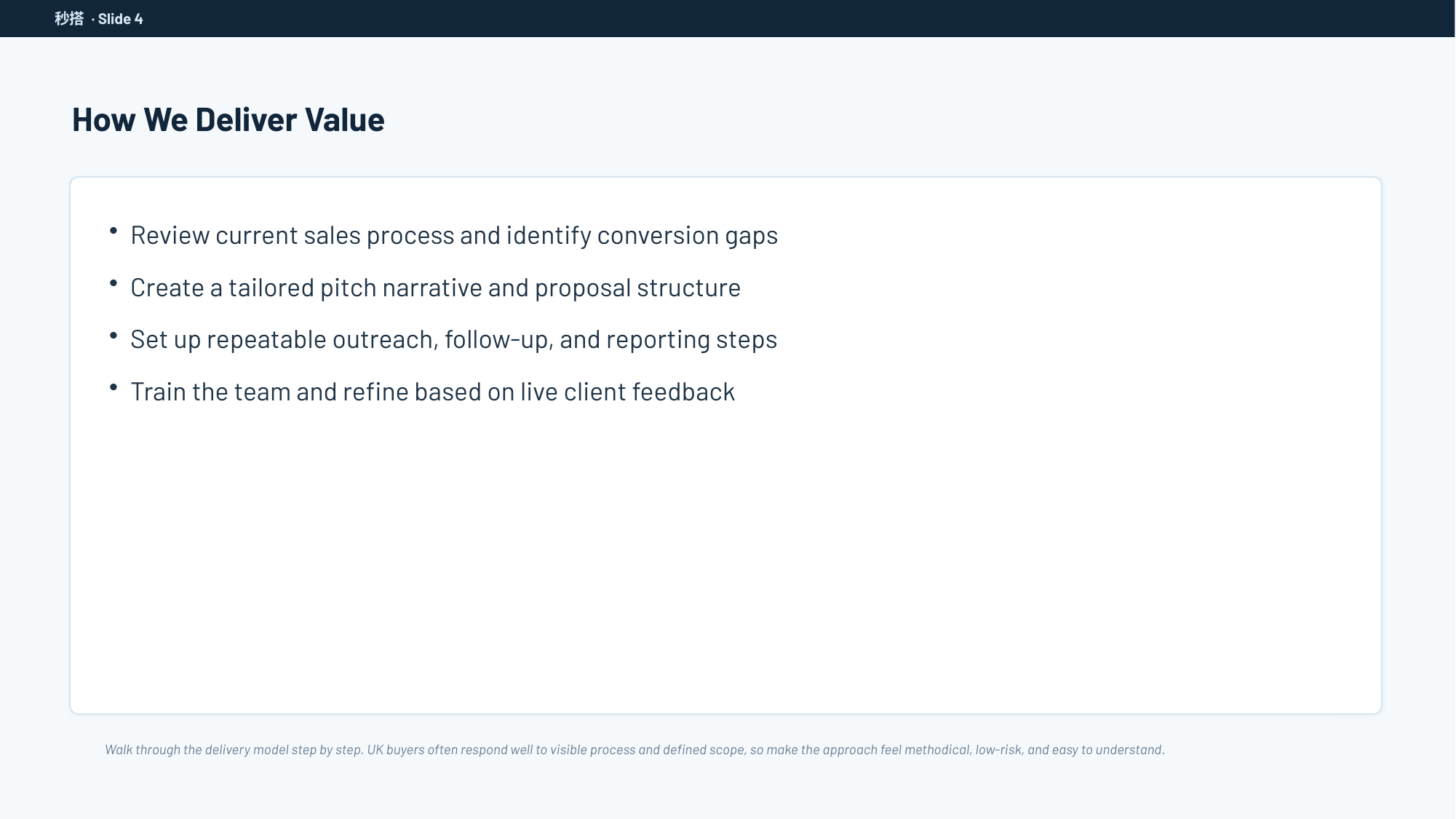

秒搭 · Slide 4
How We Deliver Value

Review current sales process and identify conversion gaps
Create a tailored pitch narrative and proposal structure
Set up repeatable outreach, follow-up, and reporting steps
Train the team and refine based on live client feedback
Walk through the delivery model step by step. UK buyers often respond well to visible process and defined scope, so make the approach feel methodical, low-risk, and easy to understand.